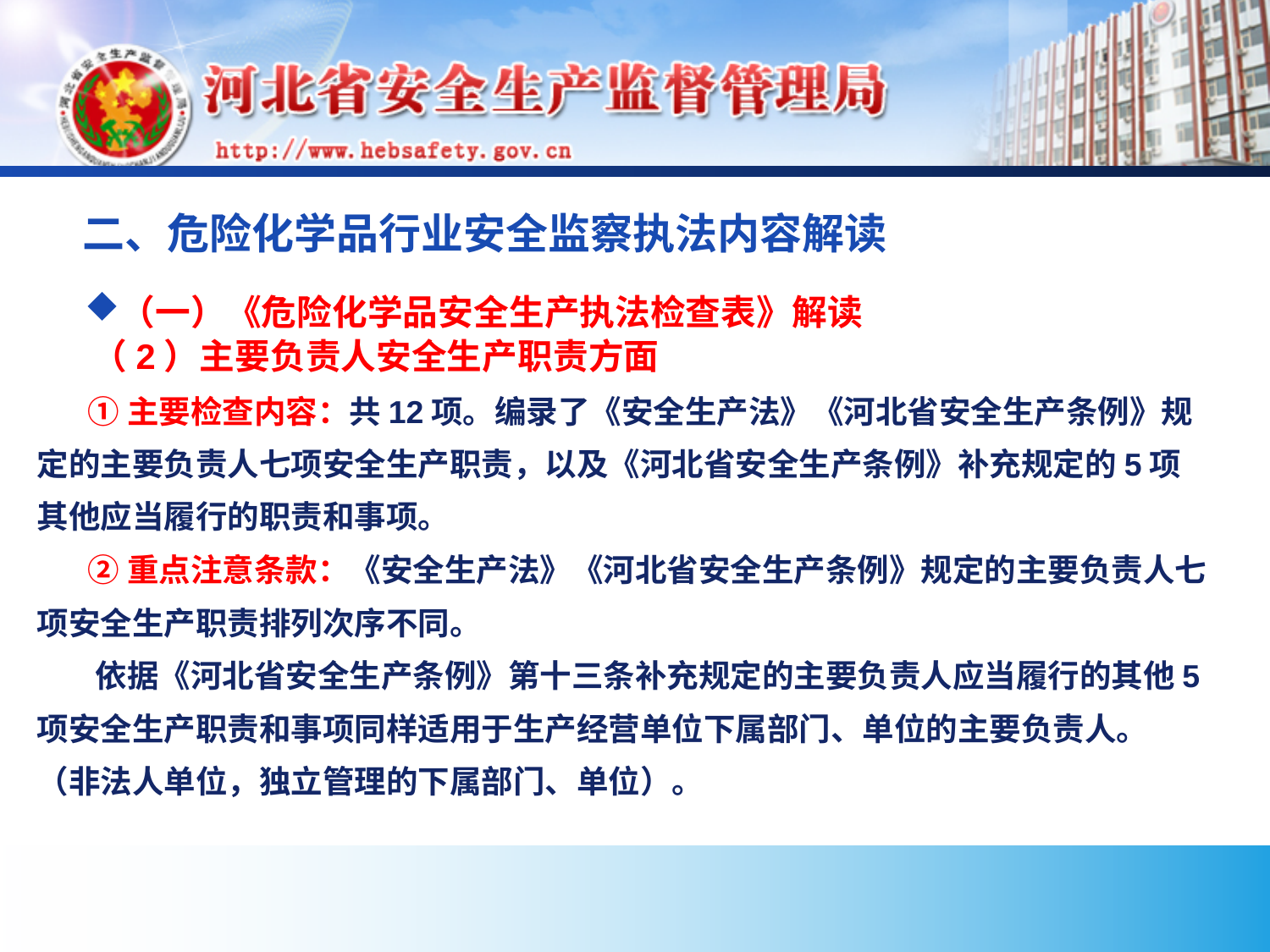

# 二、危险化学品行业安全监察执法内容解读
（一）《危险化学品安全生产执法检查表》解读
      （2）主要负责人安全生产职责方面
       ①主要检查内容：共12项。编录了《安全生产法》《河北省安全生产条例》规定的主要负责人七项安全生产职责，以及《河北省安全生产条例》补充规定的5项其他应当履行的职责和事项。
       ②重点注意条款：《安全生产法》《河北省安全生产条例》规定的主要负责人七项安全生产职责排列次序不同。
       依据《河北省安全生产条例》第十三条补充规定的主要负责人应当履行的其他5项安全生产职责和事项同样适用于生产经营单位下属部门、单位的主要负责人。（非法人单位，独立管理的下属部门、单位）。